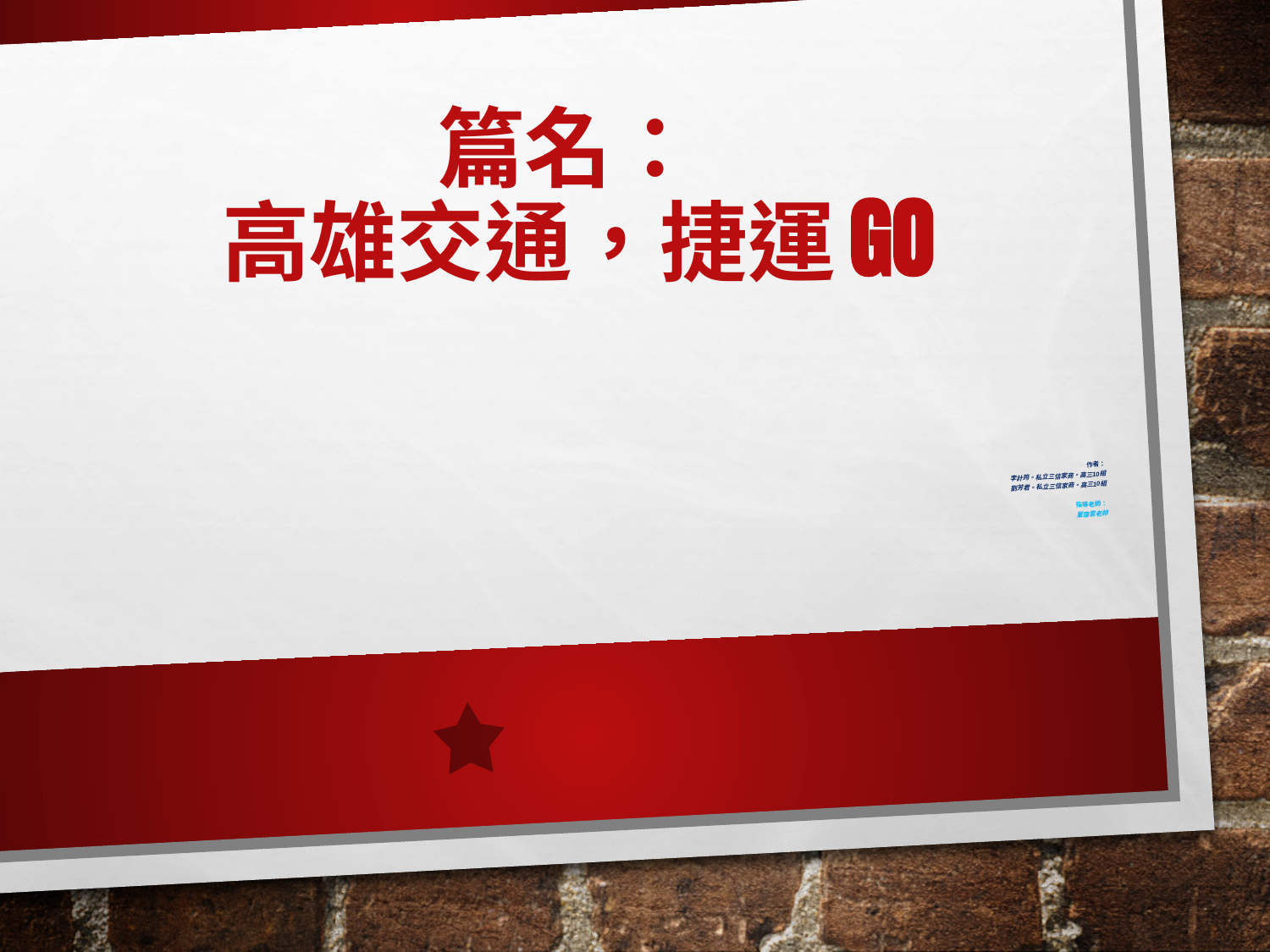

# 篇名： 高雄交通，捷運GO
作者：
李計筠。私立三信家商。高三10組
劉芳君。私立三信家商。高三10組

指導老師：
董瓊雲老師